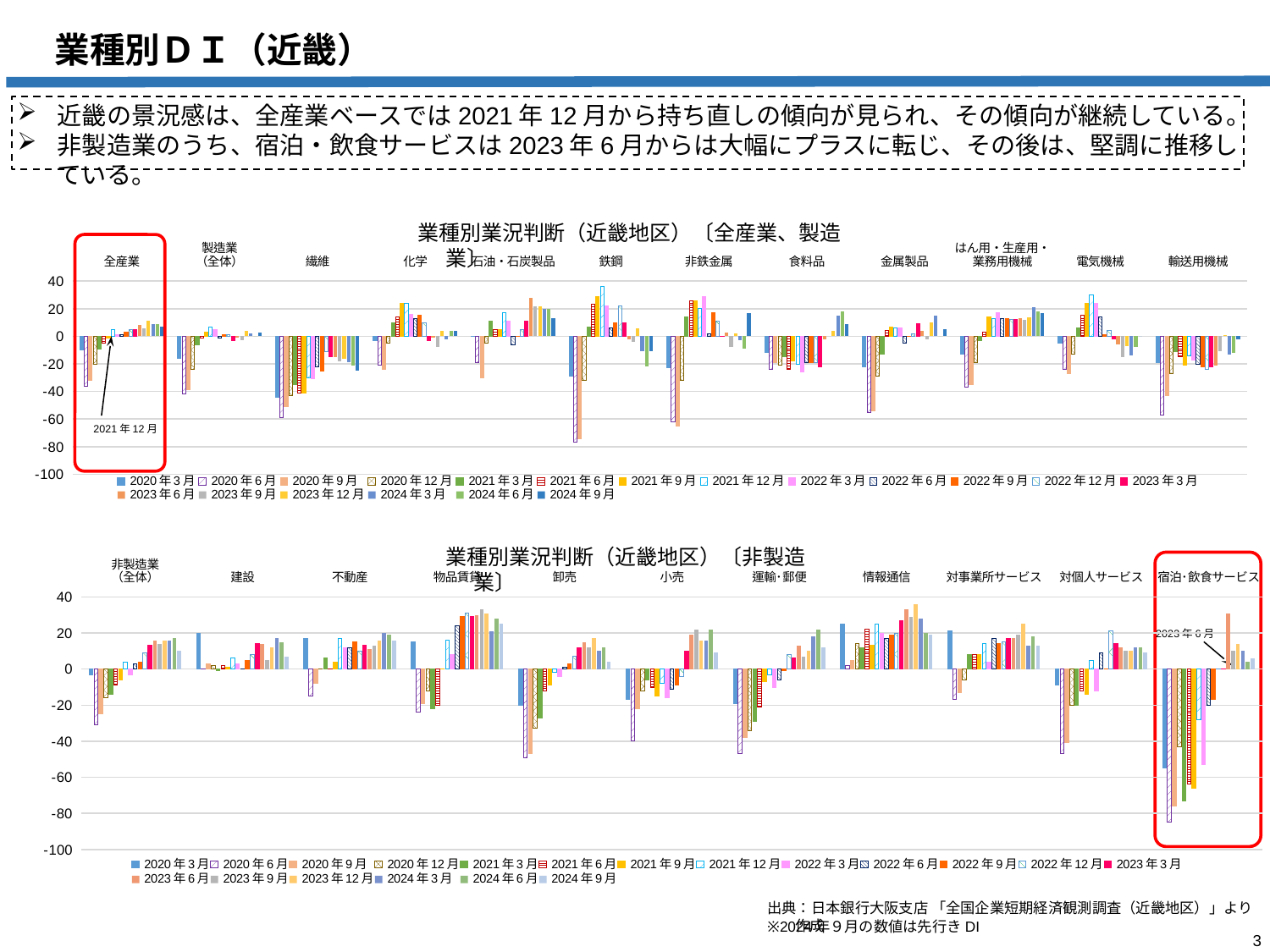

業種別ＤＩ（近畿）
近畿の景況感は、全産業ベースでは2021年12月から持ち直しの傾向が見られ、その傾向が継続している。
非製造業のうち、宿泊・飲食サービスは2023年6月からは大幅にプラスに転じ、その後は、堅調に推移している。

業種別業況判断（近畿地区）〔全産業、製造業〕

### Chart

| Category | 2020年3月 | 2020年6月 | 2020年9月 | 2020年12月 | 2021年3月 | 2021年6月 | 2021年9月 | 2021年12月 | 2022年3月 | 2022年6月 | 2022年9月 | 2022年12月 | 2023年3月 | 2023年6月 | 2023年9月 | 2023年12月 | 2024年3月 | 2024年6月 | 2024年9月 |
|---|---|---|---|---|---|---|---|---|---|---|---|---|---|---|---|---|---|---|---|
| 全産業 | -10.0 | -36.0 | -32.0 | -20.0 | -9.0 | -5.0 | -1.0 | 5.0 | 1.0 | 1.0 | 3.0 | 5.0 | 5.0 | 8.0 | 6.0 | 11.0 | 9.0 | 9.0 | 7.0 |
| 製造業
（全体） | -16.0 | -42.0 | -39.0 | -24.0 | -6.0 | -1.0 | 3.0 | 7.0 | 5.0 | -1.0 | 1.0 | 1.0 | -3.0 | -1.0 | -3.0 | 4.0 | 2.0 | 0.0 | 3.0 |
| 繊維 | -44.0 | -59.0 | -51.0 | -43.0 | -35.0 | -41.0 | -41.0 | -30.0 | -31.0 | -22.0 | -25.0 | -11.0 | -15.0 | -15.0 | -18.0 | -16.0 | -19.0 | -21.0 | -25.0 |
| 化学 | -3.0 | -21.0 | -24.0 | -5.0 | 10.0 | 14.0 | 24.0 | 24.0 | 16.0 | 13.0 | 15.0 | 10.0 | -3.0 | -1.0 | -8.0 | 4.0 | -2.0 | 4.0 | 4.0 |
| 石油・石炭製品 | 0.0 | -19.0 | -30.0 | -5.0 | 11.0 | 5.0 | 5.0 | 17.0 | 11.0 | -6.0 | 0.0 | 5.0 | 11.0 | 28.0 | 22.0 | 22.0 | 20.0 | 20.0 | 13.0 |
| 鉄鋼 | -29.0 | -77.0 | -74.0 | -32.0 | 7.0 | 23.0 | 29.0 | 36.0 | 22.0 | 6.0 | 10.0 | 22.0 | 10.0 | -2.0 | -4.0 | 6.0 | -11.0 | -22.0 | -11.0 |
| 非鉄金属 | -23.0 | -62.0 | -65.0 | -32.0 | 14.0 | 26.0 | 26.0 | 20.0 | 29.0 | 2.0 | 17.0 | 11.0 | 0.0 | 3.0 | -8.0 | 2.0 | -3.0 | -9.0 | 17.0 |
| 食料品 | -12.0 | -24.0 | -19.0 | -21.0 | -15.0 | -24.0 | -18.0 | -20.0 | -26.0 | -19.0 | -19.0 | -19.0 | -22.0 | -2.0 | 0.0 | 4.0 | 15.0 | 18.0 | 9.0 |
| 金属製品 | -22.0 | -55.0 | -54.0 | -29.0 | -13.0 | 4.0 | 7.0 | 6.0 | 6.0 | -5.0 | 0.0 | 2.0 | 9.0 | 4.0 | -2.0 | 10.0 | 15.0 | 0.0 | 5.0 |
| はん用・生産用・
業務用機械 | -13.0 | -37.0 | -35.0 | -19.0 | -3.0 | 3.0 | 14.0 | 13.0 | 17.0 | 13.0 | 13.0 | 12.0 | 12.0 | 13.0 | 12.0 | 14.0 | 21.0 | 18.0 | 17.0 |
| 電気機械 | -5.0 | -24.0 | -27.0 | -13.0 | 6.0 | 15.0 | 24.0 | 30.0 | 24.0 | 14.0 | 1.0 | 4.0 | -2.0 | -6.0 | -15.0 | -7.0 | -14.0 | -8.0 | 0.0 |
| 輸送用機械 | -19.0 | -57.0 | -43.0 | -27.0 | -11.0 | -15.0 | -21.0 | -14.0 | -17.0 | -20.0 | -22.0 | -24.0 | -22.0 | -21.0 | -11.0 | 1.0 | -13.0 | -12.0 | -2.0 |
2021年12月
業種別業況判断（近畿地区）〔非製造業〕

### Chart

| Category | 2020年3月 | 2020年6月 | 2020年9月 | 2020年12月 | 2021年3月 | 2021年6月 | 2021年9月 | 2021年12月 | 2022年3月 | 2022年6月 | 2022年9月 | 2022年12月 | 2023年3月 | 2023年6月 | 2023年9月 | 2023年12月 | 2024年3月 | 2024年6月 | 2024年9月 |
|---|---|---|---|---|---|---|---|---|---|---|---|---|---|---|---|---|---|---|---|
| 非製造業
（全体） | -3.0 | -31.0 | -25.0 | -16.0 | -14.0 | -9.0 | -6.0 | 4.0 | -3.0 | 3.0 | 4.0 | 9.0 | 13.0 | 16.0 | 14.0 | 16.0 | 16.0 | 17.0 | 10.0 |
| 建設 | 20.0 | 0.0 | 3.0 | 2.0 | -1.0 | 2.0 | 1.0 | 6.0 | 3.0 | 0.0 | 5.0 | 8.0 | 14.0 | 14.0 | 5.0 | 12.0 | 17.0 | 15.0 | 7.0 |
| 不動産 | 17.0 | -15.0 | -8.0 | 0.0 | 6.0 | 0.0 | 4.0 | 17.0 | 12.0 | 12.0 | 15.0 | 10.0 | 13.0 | 11.0 | 13.0 | 16.0 | 20.0 | 19.0 | 16.0 |
| 物品賃貸 | 15.0 | -24.0 | -19.0 | -12.0 | -22.0 | -20.0 | 0.0 | 16.0 | 8.0 | 24.0 | 29.0 | 31.0 | 29.0 | 30.0 | 33.0 | 31.0 | 21.0 | 28.0 | 25.0 |
| 卸売 | -20.0 | -49.0 | -47.0 | -33.0 | -27.0 | -12.0 | -9.0 | -2.0 | -4.0 | 1.0 | 3.0 | 7.0 | 12.0 | 15.0 | 12.0 | 17.0 | 10.0 | 12.0 | 4.0 |
| 小売 | -17.0 | -40.0 | -22.0 | -12.0 | -6.0 | -10.0 | -15.0 | -8.0 | -16.0 | -11.0 | -9.0 | -4.0 | 10.0 | 19.0 | 22.0 | 16.0 | 16.0 | 22.0 | 9.0 |
| 運輸･郵便 | -19.0 | -47.0 | -38.0 | -34.0 | -29.0 | -21.0 | -7.0 | -3.0 | -10.0 | -6.0 | -1.0 | 8.0 | 6.0 | 13.0 | 7.0 | 10.0 | 18.0 | 22.0 | 12.0 |
| 情報通信 | 25.0 | 2.0 | 5.0 | 14.0 | 12.0 | 22.0 | 13.0 | 25.0 | 20.0 | 17.0 | 19.0 | 20.0 | 27.0 | 33.0 | 29.0 | 36.0 | 28.0 | 20.0 | 19.0 |
| 対事業所サービス | 21.0 | -17.0 | -13.0 | -6.0 | 8.0 | 8.0 | 8.0 | 14.0 | 4.0 | 17.0 | 14.0 | 15.0 | 17.0 | 17.0 | 19.0 | 25.0 | 13.0 | 18.0 | 13.0 |
| 対個人サービス | -9.0 | -47.0 | -41.0 | -20.0 | -20.0 | -12.0 | -14.0 | 5.0 | -12.0 | 9.0 | 0.0 | 21.0 | 14.0 | 12.0 | 10.0 | 10.0 | 12.0 | 12.0 | 9.0 |
| 宿泊･飲食サービス | -55.0 | -85.0 | -76.0 | -43.0 | -73.0 | -64.0 | -66.0 | -28.0 | -53.0 | -20.0 | -17.0 | 0.0 | 0.0 | 31.0 | 10.0 | 14.0 | 10.0 | 4.0 | 6.0 |
2023年6月
出典：日本銀行大阪支店 「全国企業短期経済観測調査（近畿地区）」より作成
※2024年９月の数値は先行きDI
3